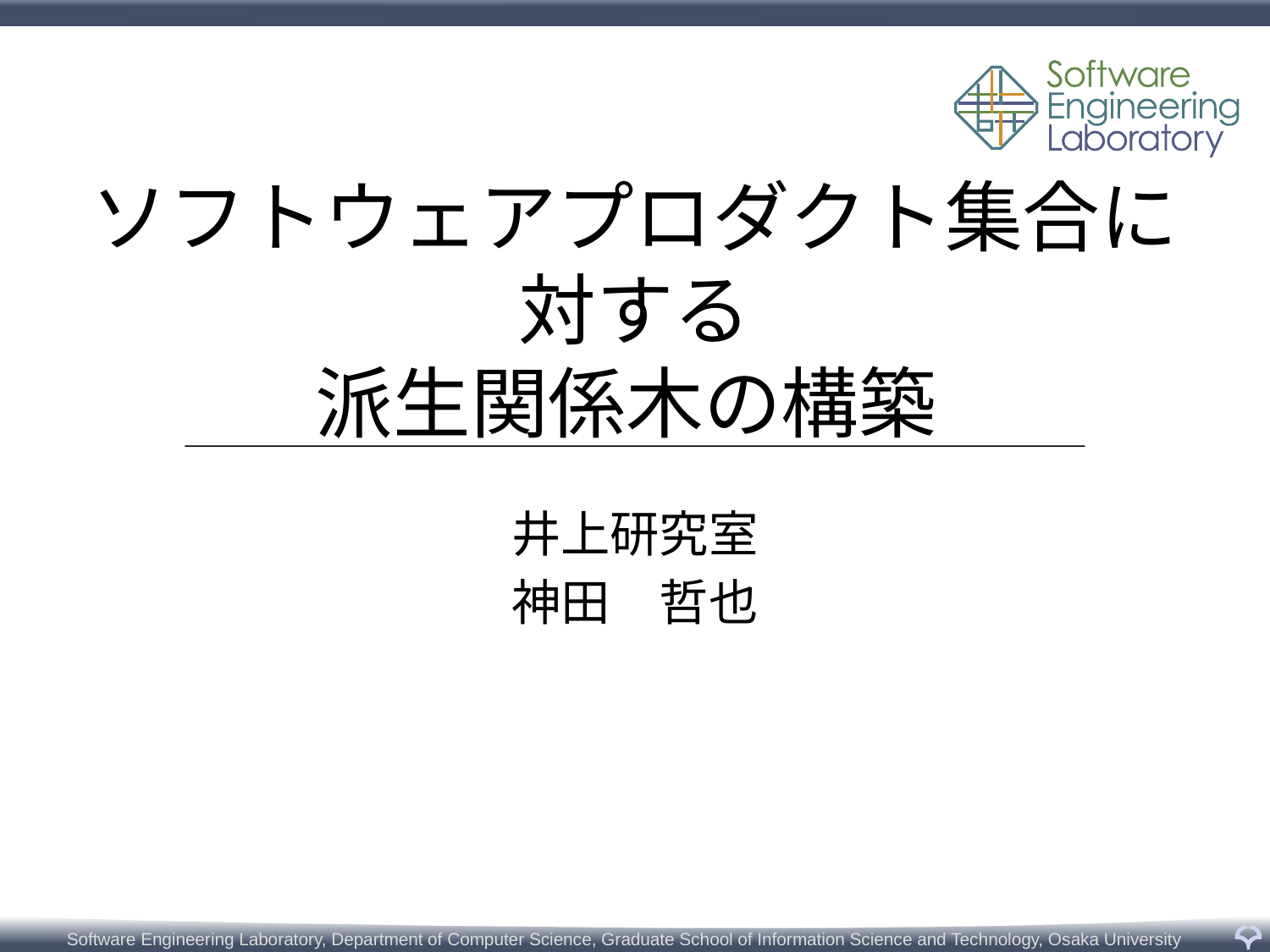

# ソフトウェアプロダクト集合に対する 派生関係木の構築
井上研究室
神田　哲也